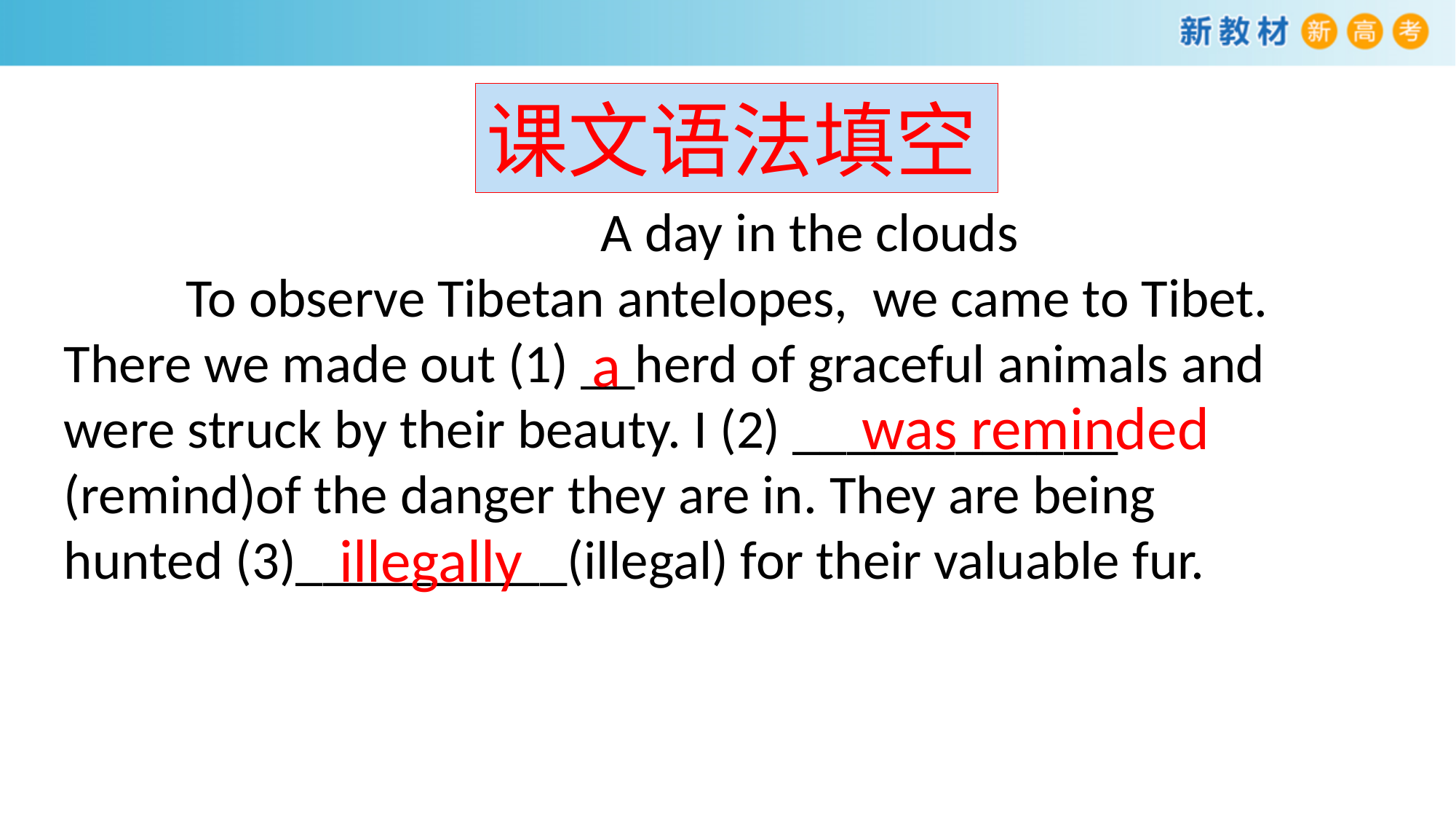

课文语法填空

A day in the clouds
　　To observe Tibetan antelopes,  we came to Tibet.
There we made out (1) __herd of graceful animals and
were struck by their beauty. I (2) ____________
(remind)of the danger they are in. They are being
hunted (3)__________(illegal) for their valuable fur.
a
was reminded
illegally